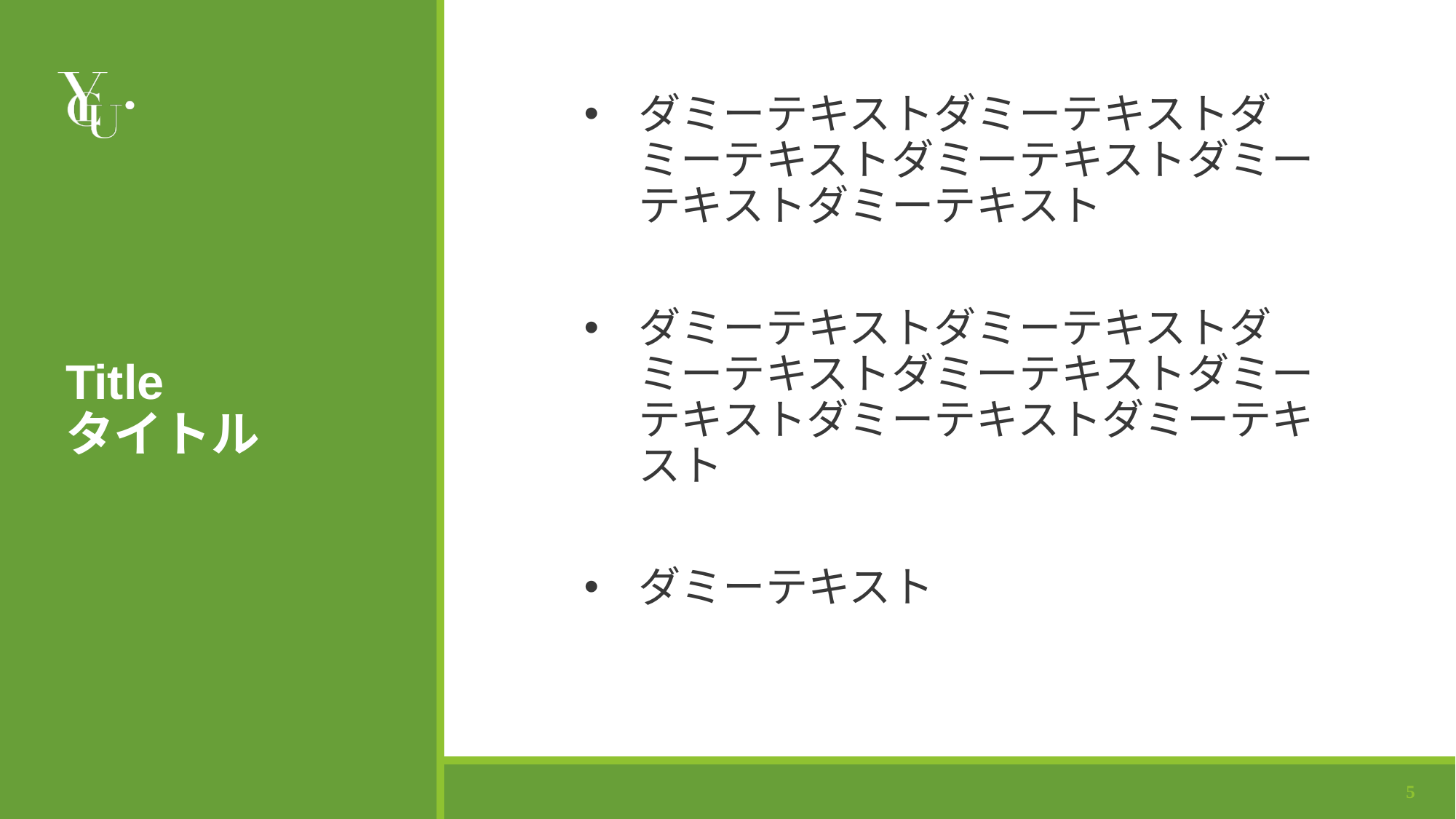

ダミーテキストダミーテキストダミーテキストダミーテキストダミーテキストダミーテキスト

ダミーテキストダミーテキストダミーテキストダミーテキストダミーテキストダミーテキストダミーテキスト

ダミーテキスト

# Title タイトル